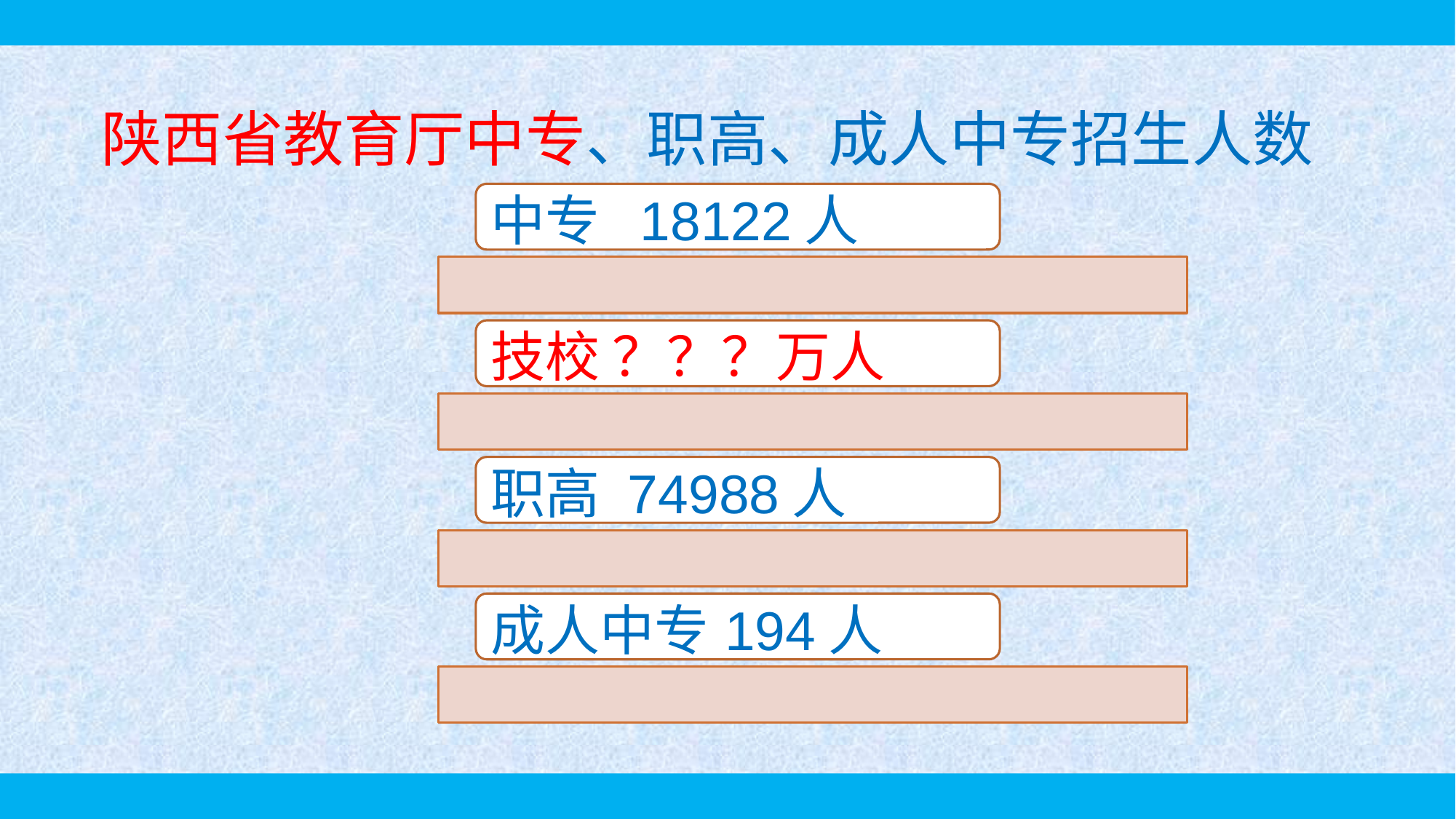

# 陕西省教育厅中专、职高、成人中专招生人数
中专  18122人
技校 ？？？万人
职高 74988人
成人中专194人